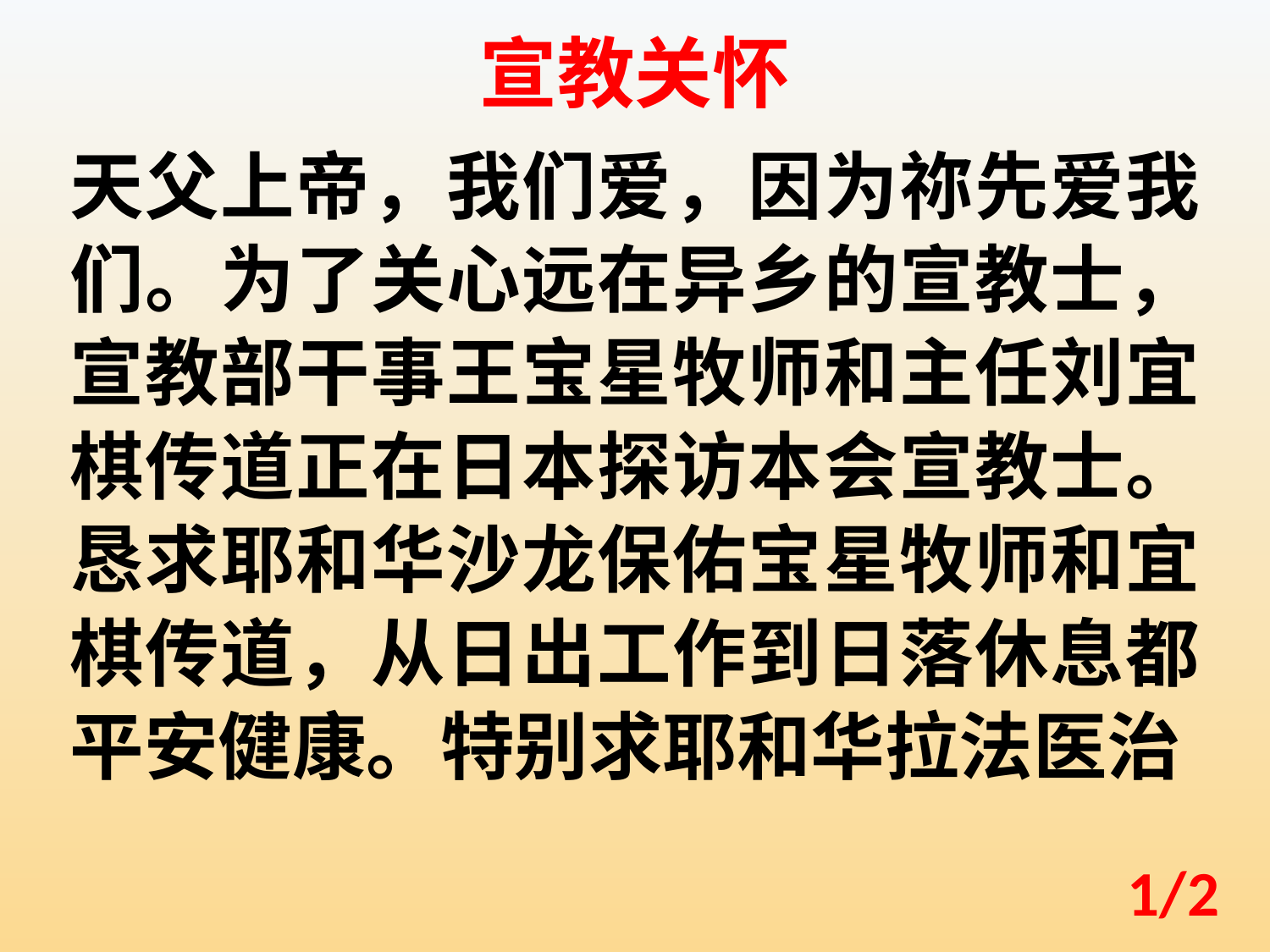

宣教关怀
天父上帝，我们爱，因为祢先爱我们。为了关心远在异乡的宣教士，宣教部干事王宝星牧师和主任刘宜棋传道正在日本探访本会宣教士。恳求耶和华沙龙保佑宝星牧师和宜棋传道，从日出工作到日落休息都平安健康。特别求耶和华拉法医治
1/2